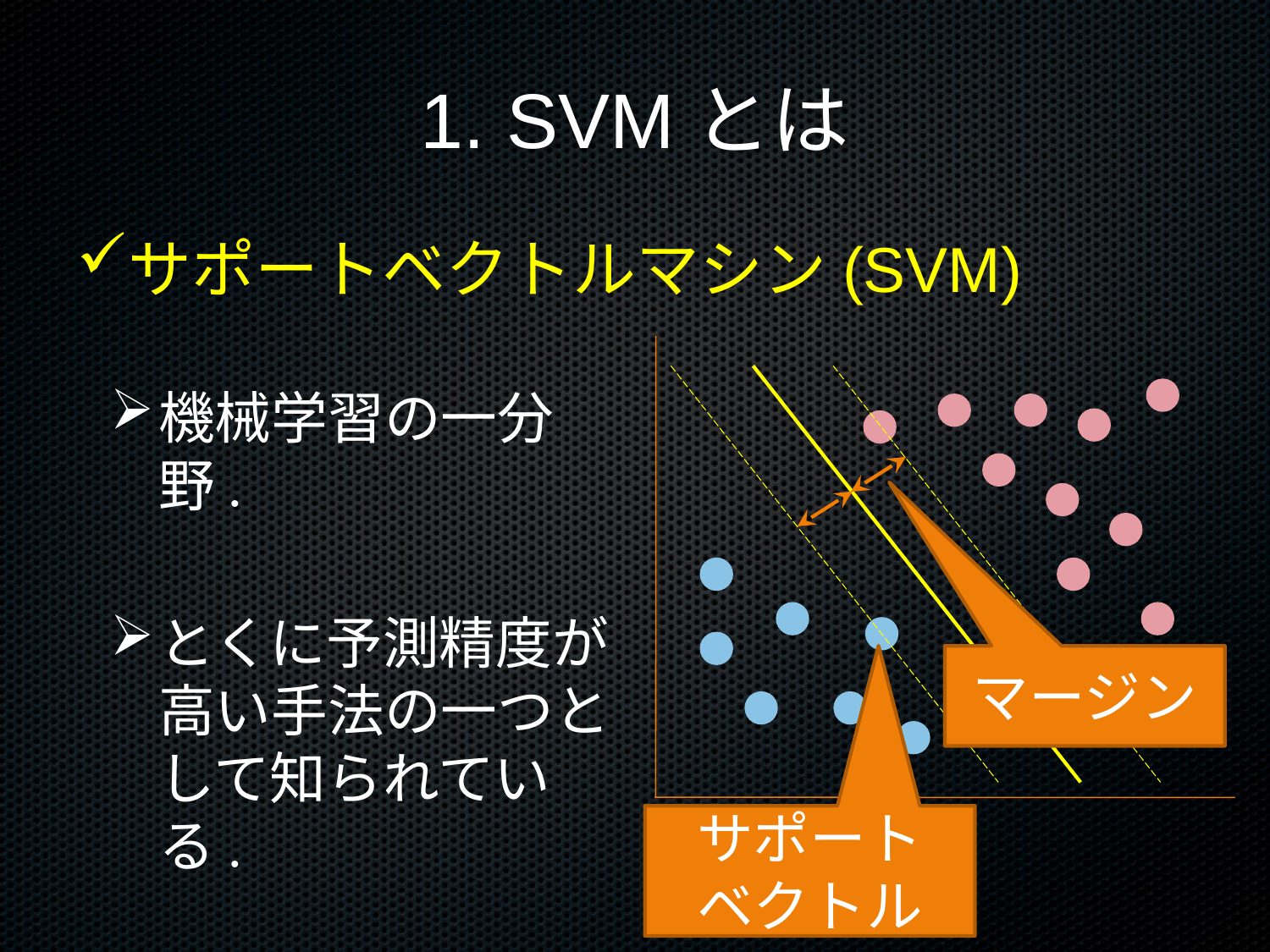

# 1. SVMとは
サポートベクトルマシン(SVM)
機械学習の一分野.

とくに予測精度が高い手法の一つとして知られている.

マージン

サポート
ベクトル